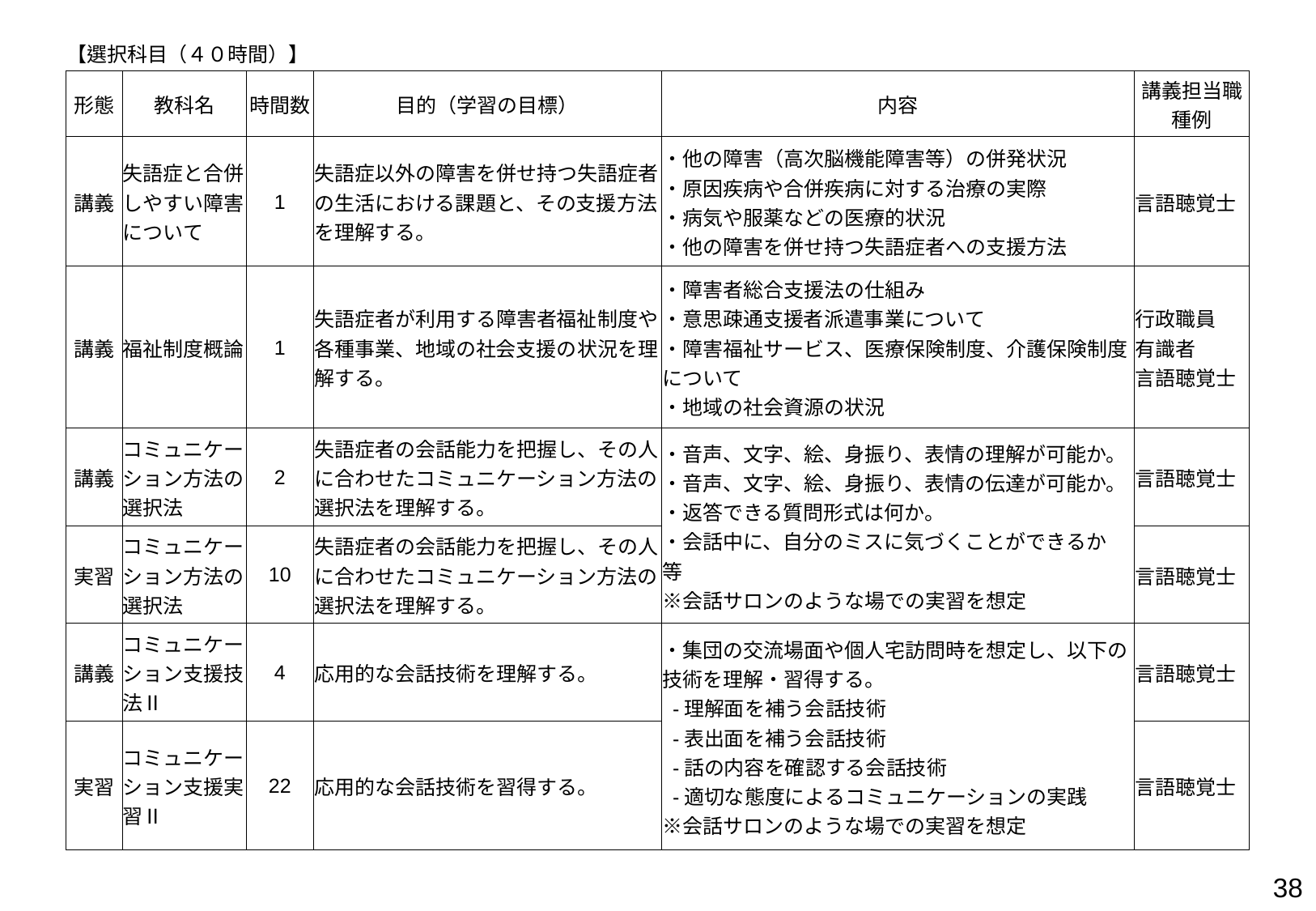

| 【選択科目（４０時間）】 |  |  |  |  |  |
| --- | --- | --- | --- | --- | --- |
| 形態 | 教科名 | 時間数 | 目的（学習の目標） | 内容 | 講義担当職種例 |
| 講義 | 失語症と合併しやすい障害について | 1 | 失語症以外の障害を併せ持つ失語症者の生活における課題と、その支援方法を理解する。 | ・他の障害（高次脳機能障害等）の併発状況 ・原因疾病や合併疾病に対する治療の実際 ・病気や服薬などの医療的状況 ・他の障害を併せ持つ失語症者への支援方法 | 言語聴覚士 |
| 講義 | 福祉制度概論 | 1 | 失語症者が利用する障害者福祉制度や各種事業、地域の社会支援の状況を理解する。 | ・障害者総合支援法の仕組み ・意思疎通支援者派遣事業について ・障害福祉サービス、医療保険制度、介護保険制度について ・地域の社会資源の状況 | 行政職員 有識者 言語聴覚士 |
| 講義 | コミュニケーション方法の選択法 | 2 | 失語症者の会話能力を把握し、その人に合わせたコミュニケーション方法の選択法を理解する。 | ・音声、文字、絵、身振り、表情の理解が可能か。 ・音声、文字、絵、身振り、表情の伝達が可能か。 ・返答できる質問形式は何か。 ・会話中に、自分のミスに気づくことができるか　等 ※会話サロンのような場での実習を想定 | 言語聴覚士 |
| 実習 | コミュニケーション方法の選択法 | 10 | 失語症者の会話能力を把握し、その人に合わせたコミュニケーション方法の選択法を理解する。 |  | 言語聴覚士 |
| 講義 | コミュニケーション支援技法Ⅱ | 4 | 応用的な会話技術を理解する。 | ・集団の交流場面や個人宅訪問時を想定し、以下の技術を理解・習得する。 -理解面を補う会話技術 -表出面を補う会話技術 -話の内容を確認する会話技術 -適切な態度によるコミュニケーションの実践 ※会話サロンのような場での実習を想定 | 言語聴覚士 |
| 実習 | コミュニケーション支援実習Ⅱ | 22 | 応用的な会話技術を習得する。 |  | 言語聴覚士 |
38